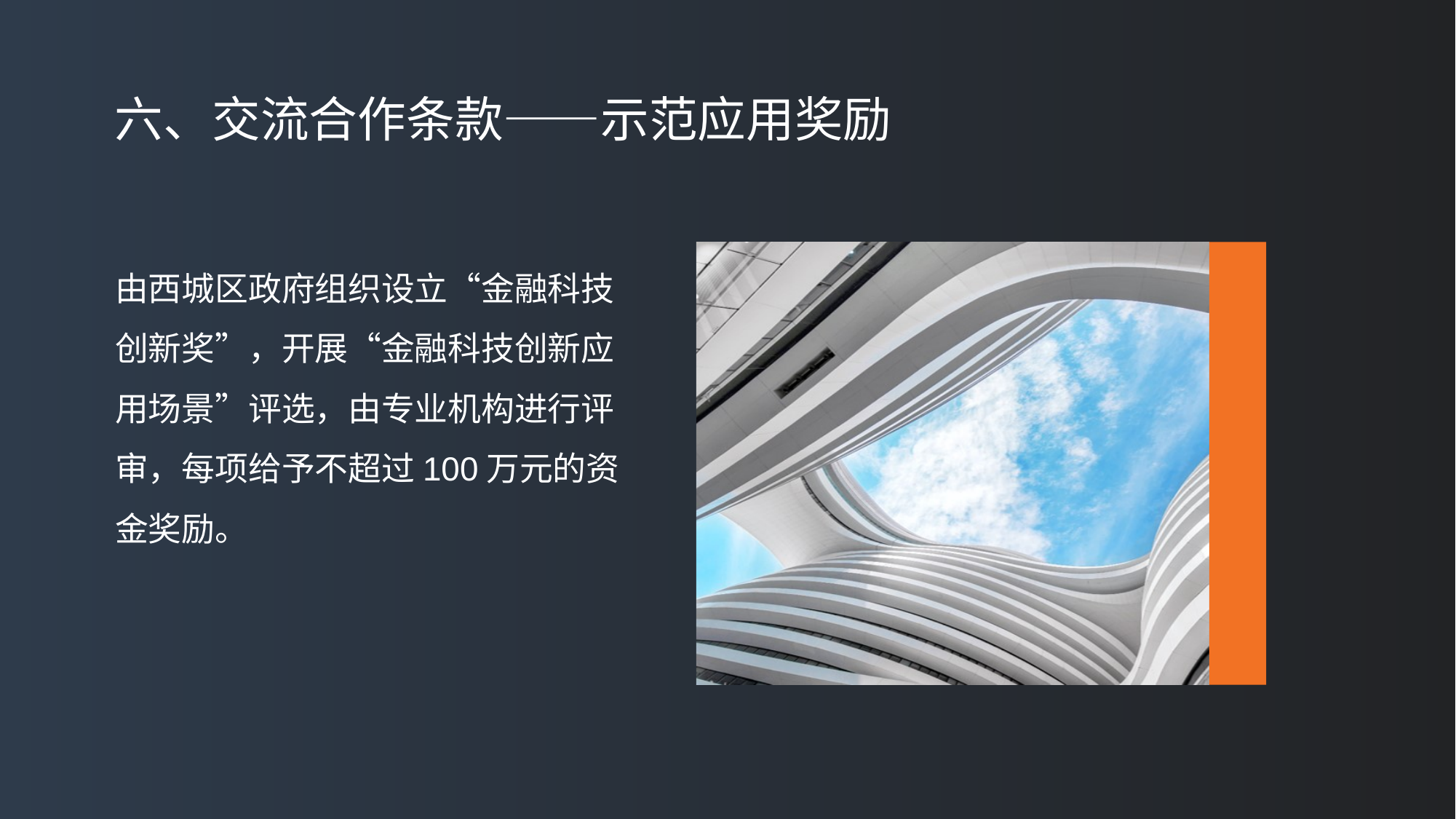

六、交流合作条款——示范应用奖励

由西城区政府组织设立“金融科技创新奖”，开展“金融科技创新应用场景”评选，由专业机构进行评审，每项给予不超过100万元的资金奖励。